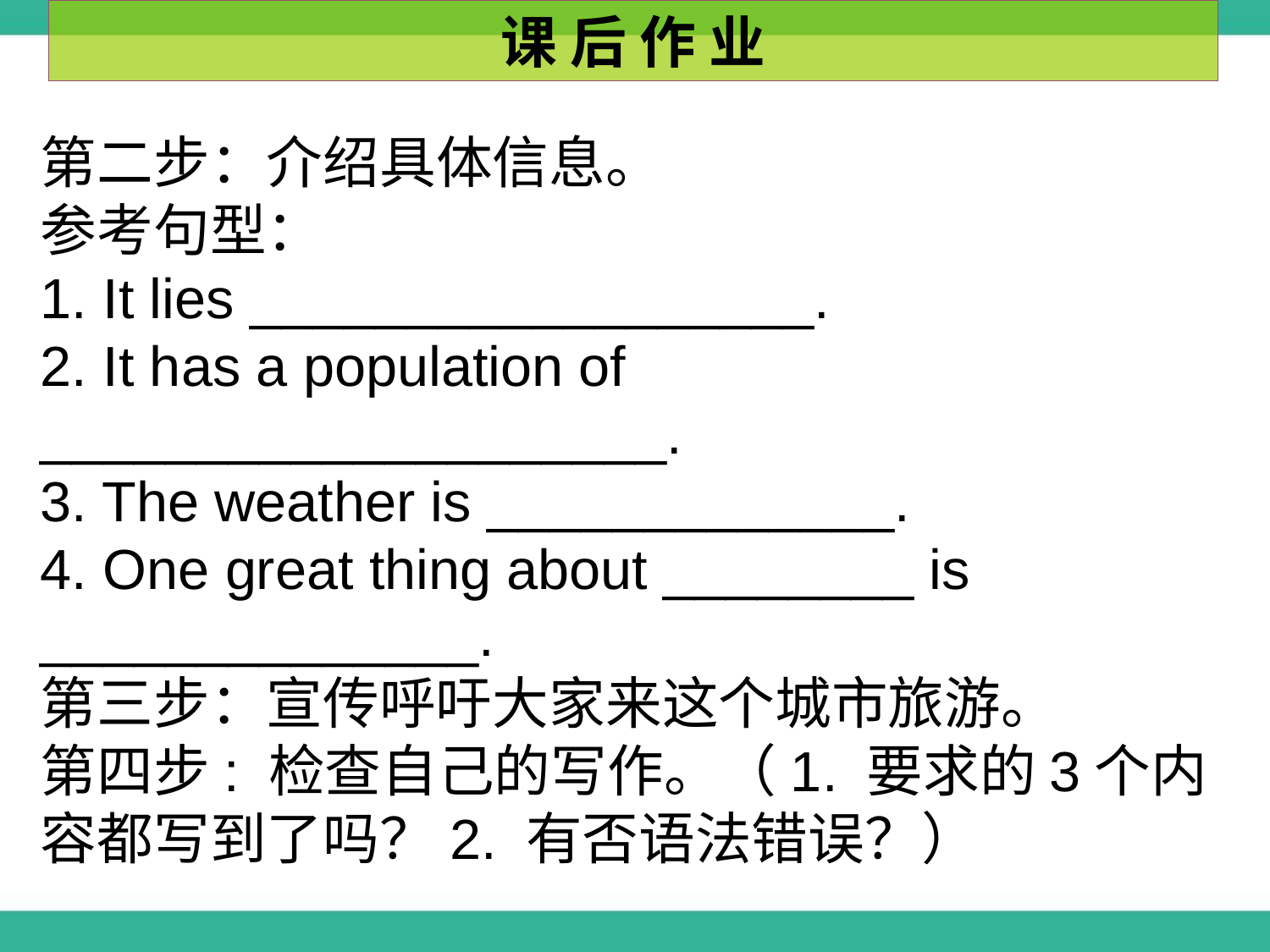

课 后 作 业
第二步：介绍具体信息。
参考句型：
1. It lies __________________.
2. It has a population of ____________________.
3. The weather is _____________.
4. One great thing about ________ is ______________.
第三步：宣传呼吁大家来这个城市旅游。
第四步: 检查自己的写作。（1. 要求的3个内容都写到了吗？2. 有否语法错误？）